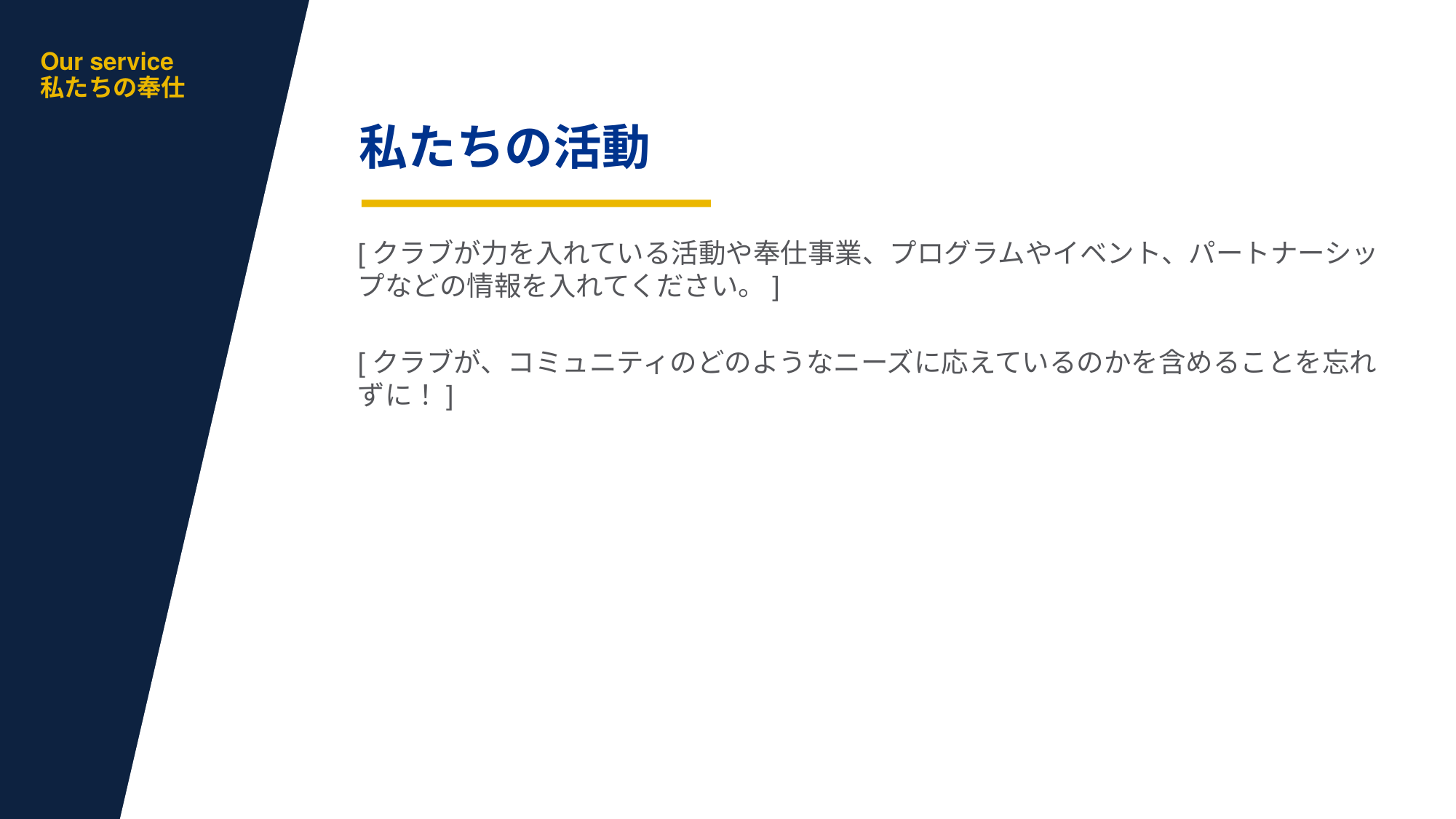

aa

Our service
私たちの奉仕
私たちの活動

[クラブが力を入れている活動や奉仕事業、プログラムやイベント、パートナーシップなどの情報を入れてください。]

[クラブが、コミュニティのどのようなニーズに応えているのかを含めることを忘れずに！]
14